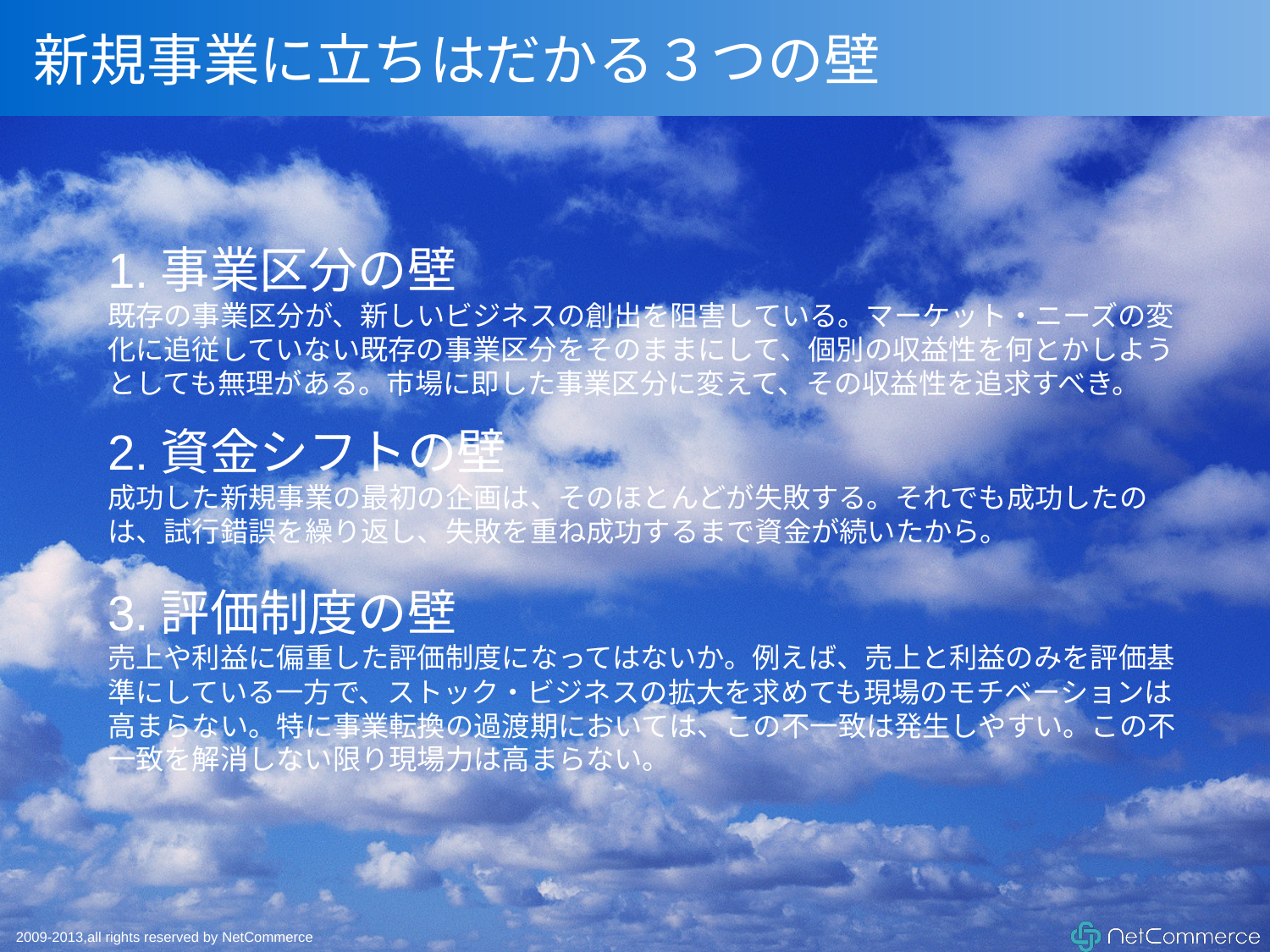

# 新規事業に立ちはだかる３つの壁
1.事業区分の壁
既存の事業区分が、新しいビジネスの創出を阻害している。マーケット・ニーズの変化に追従していない既存の事業区分をそのままにして、個別の収益性を何とかしようとしても無理がある。市場に即した事業区分に変えて、その収益性を追求すべき。

2.資金シフトの壁
成功した新規事業の最初の企画は、そのほとんどが失敗する。それでも成功したのは、試行錯誤を繰り返し、失敗を重ね成功するまで資金が続いたから。

3.評価制度の壁
売上や利益に偏重した評価制度になってはないか。例えば、売上と利益のみを評価基準にしている一方で、ストック・ビジネスの拡大を求めても現場のモチベーションは高まらない。特に事業転換の過渡期においては、この不一致は発生しやすい。この不一致を解消しない限り現場力は高まらない。